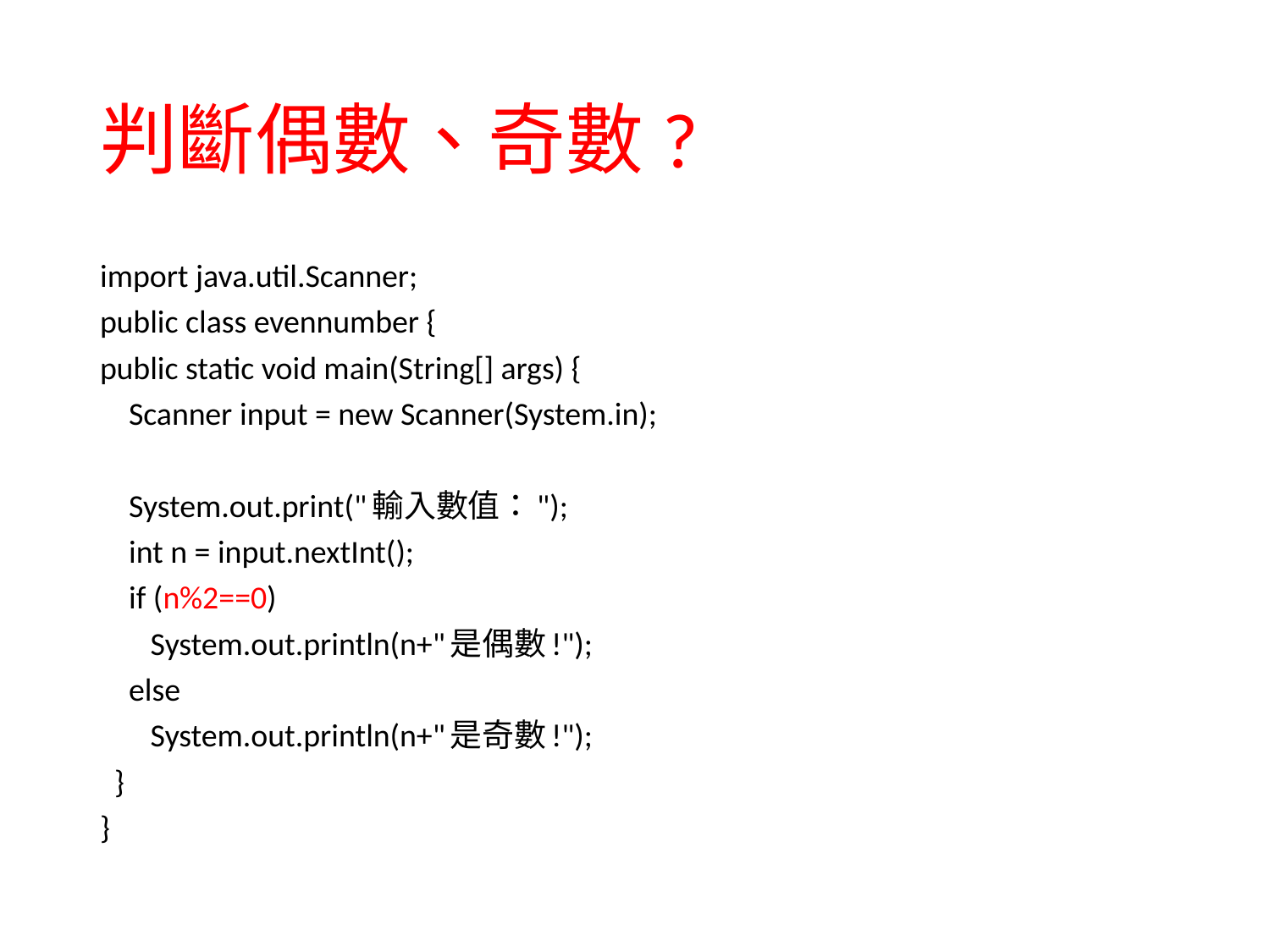

# 判斷偶數、奇數?
import java.util.Scanner;
public class evennumber {
public static void main(String[] args) {
    Scanner input = new Scanner(System.in);

    System.out.print("輸入數值：");
    int n = input.nextInt();
    if (n%2==0)
       System.out.println(n+"是偶數!");
    else
       System.out.println(n+"是奇數!");
  }
}